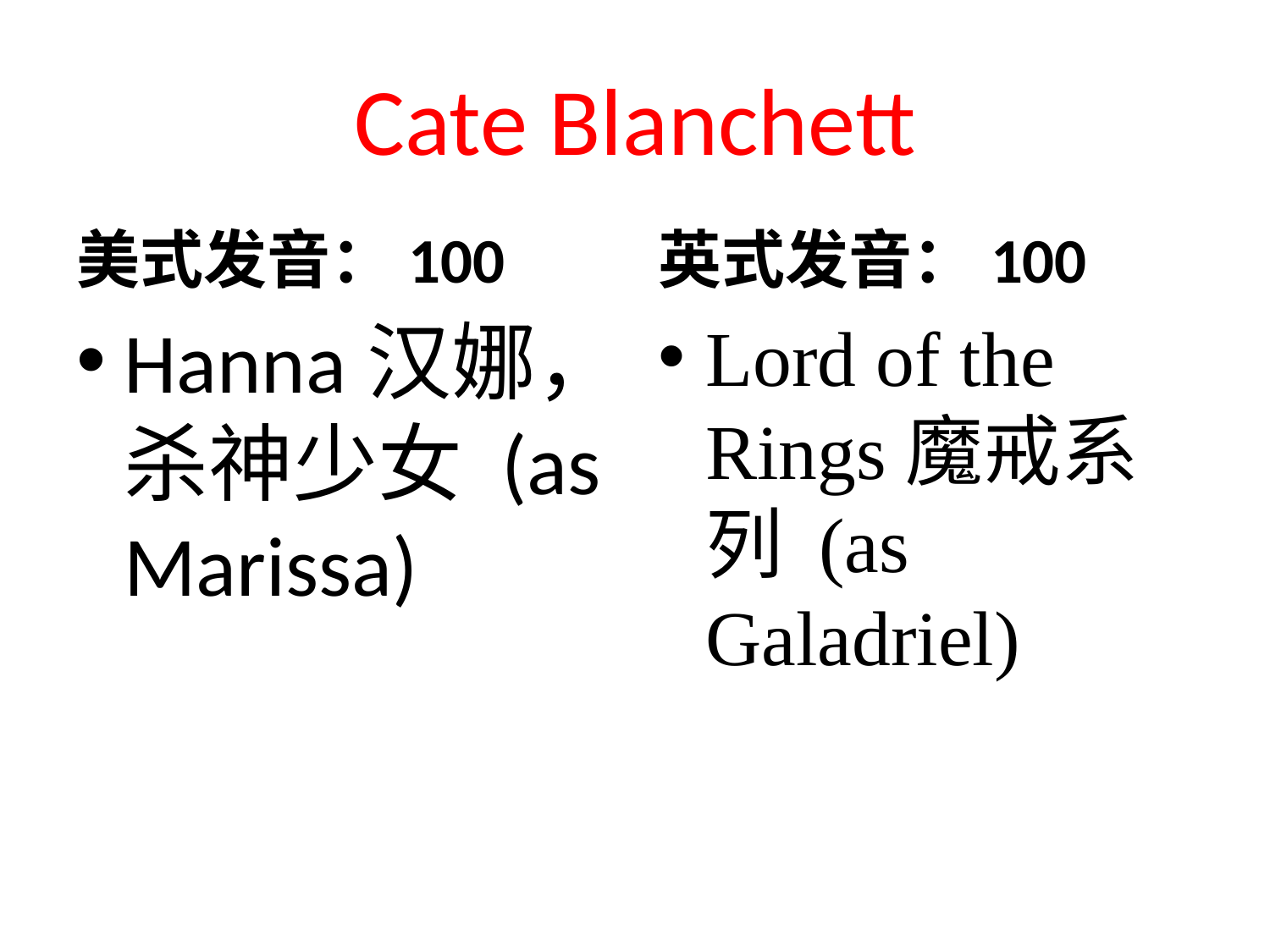

# Cate Blanchett
美式发音：100
英式发音：100
Hanna汉娜，杀神少女 (as Marissa)
Lord of the Rings魔戒系列 (as Galadriel)